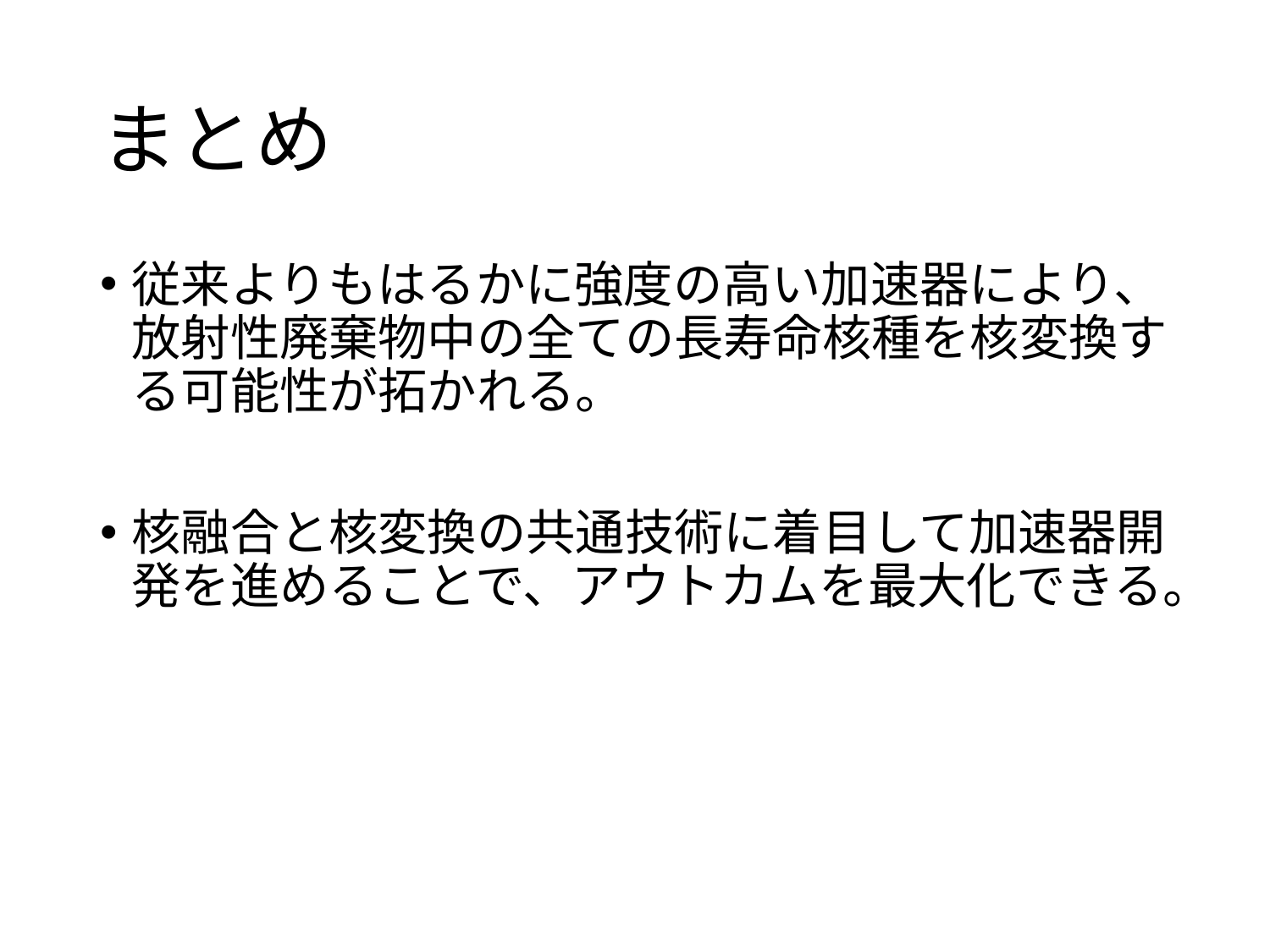

# まとめ
従来よりもはるかに強度の高い加速器により、放射性廃棄物中の全ての長寿命核種を核変換する可能性が拓かれる。

核融合と核変換の共通技術に着目して加速器開発を進めることで、アウトカムを最大化できる。